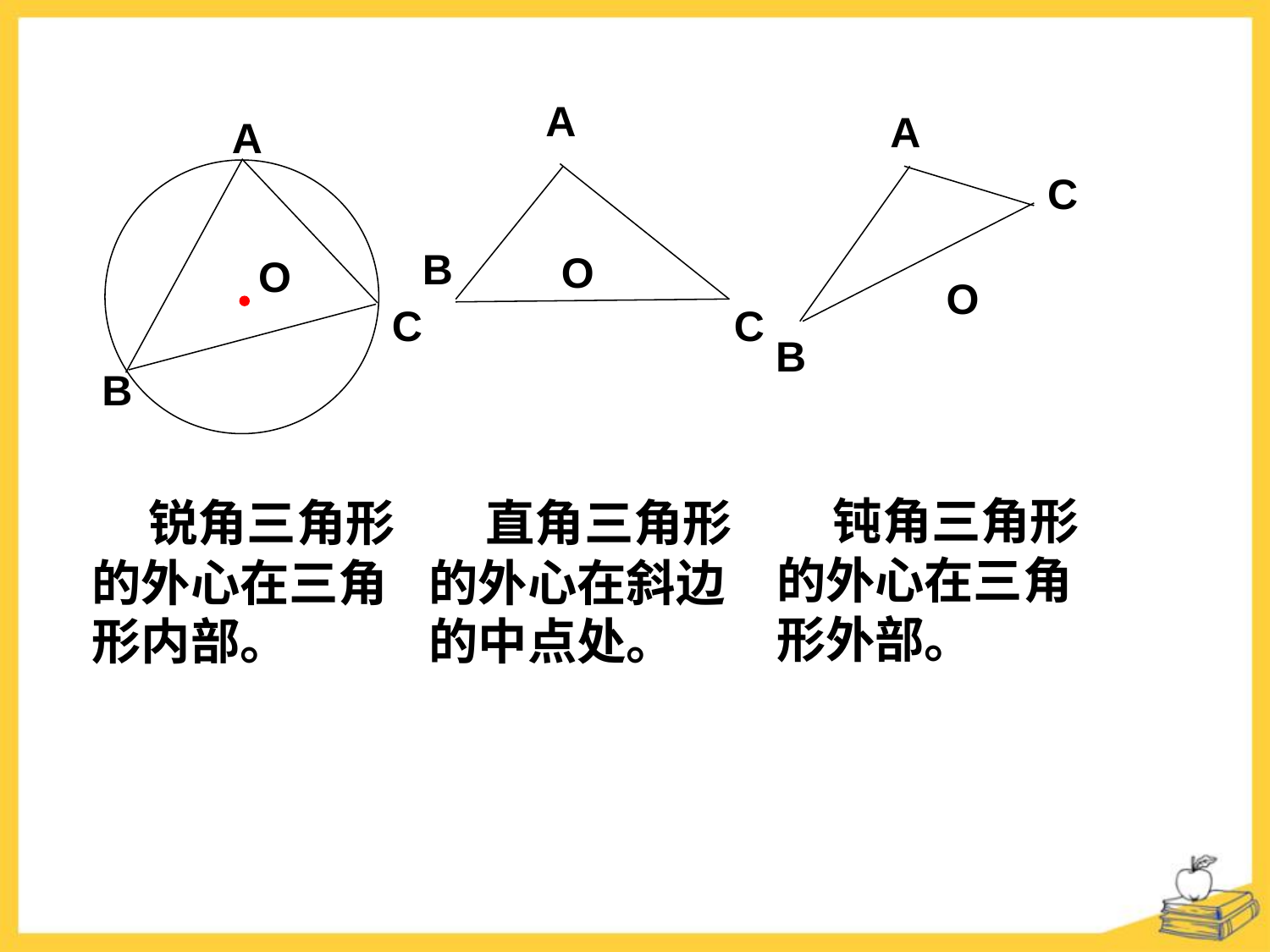

A
A
A

O
C

B
C

B
O
O
C

B
    钝角三角形的外心在三角形外部。
    锐角三角形的外心在三角形内部。
    直角三角形的外心在斜边的中点处。